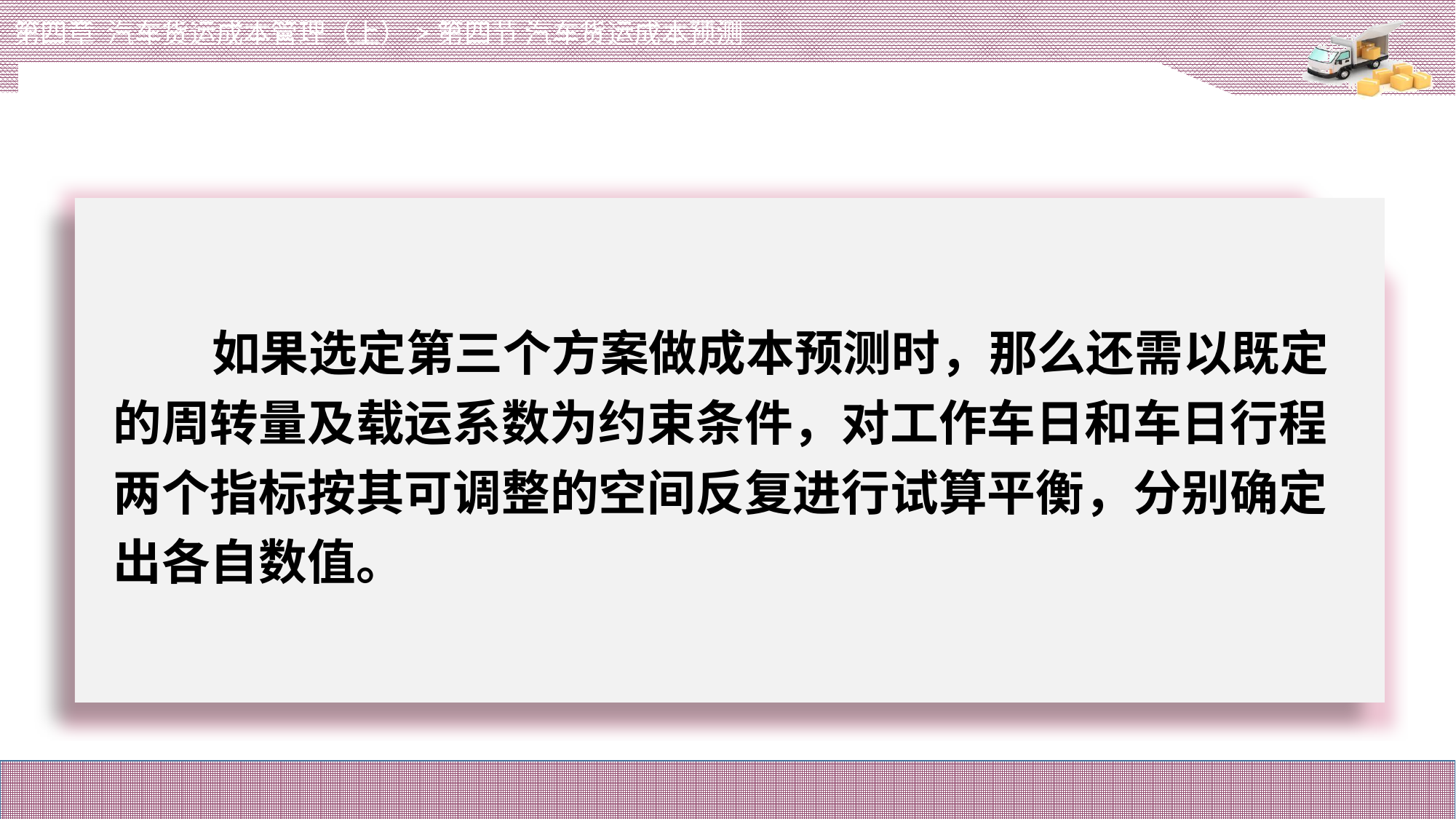

第四章  汽车货运成本管理（上）>第四节 汽车货运成本预测
# 如果选定第三个方案做成本预测时，那么还需以既定的周转量及载运系数为约束条件，对工作车日和车日行程两个指标按其可调整的空间反复进行试算平衡，分别确定出各自数值。